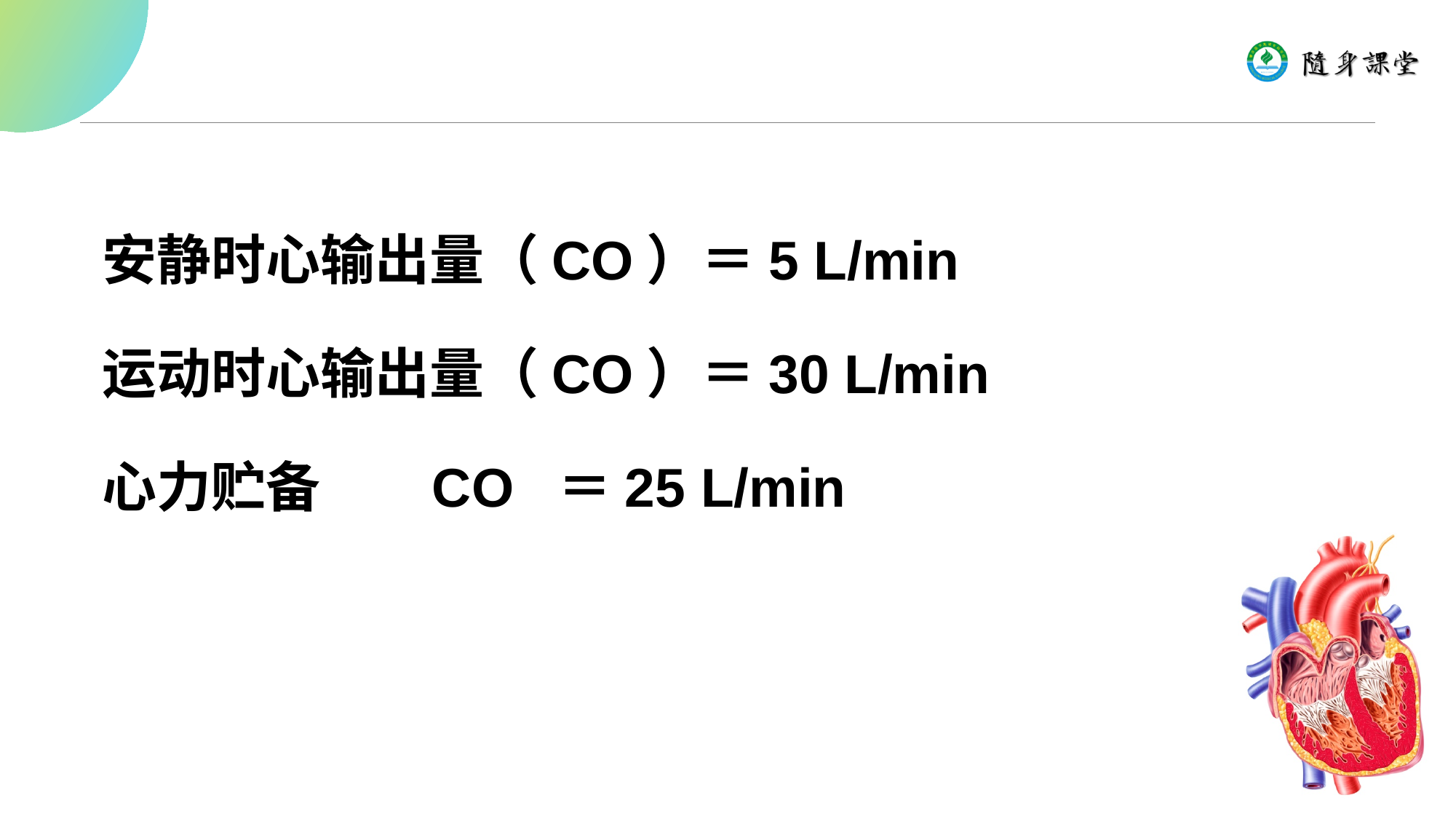

#
   安静时心输出量（CO）＝5 L/min
   运动时心输出量（CO）＝30 L/min
   心力贮备        CO  ＝25 L/min